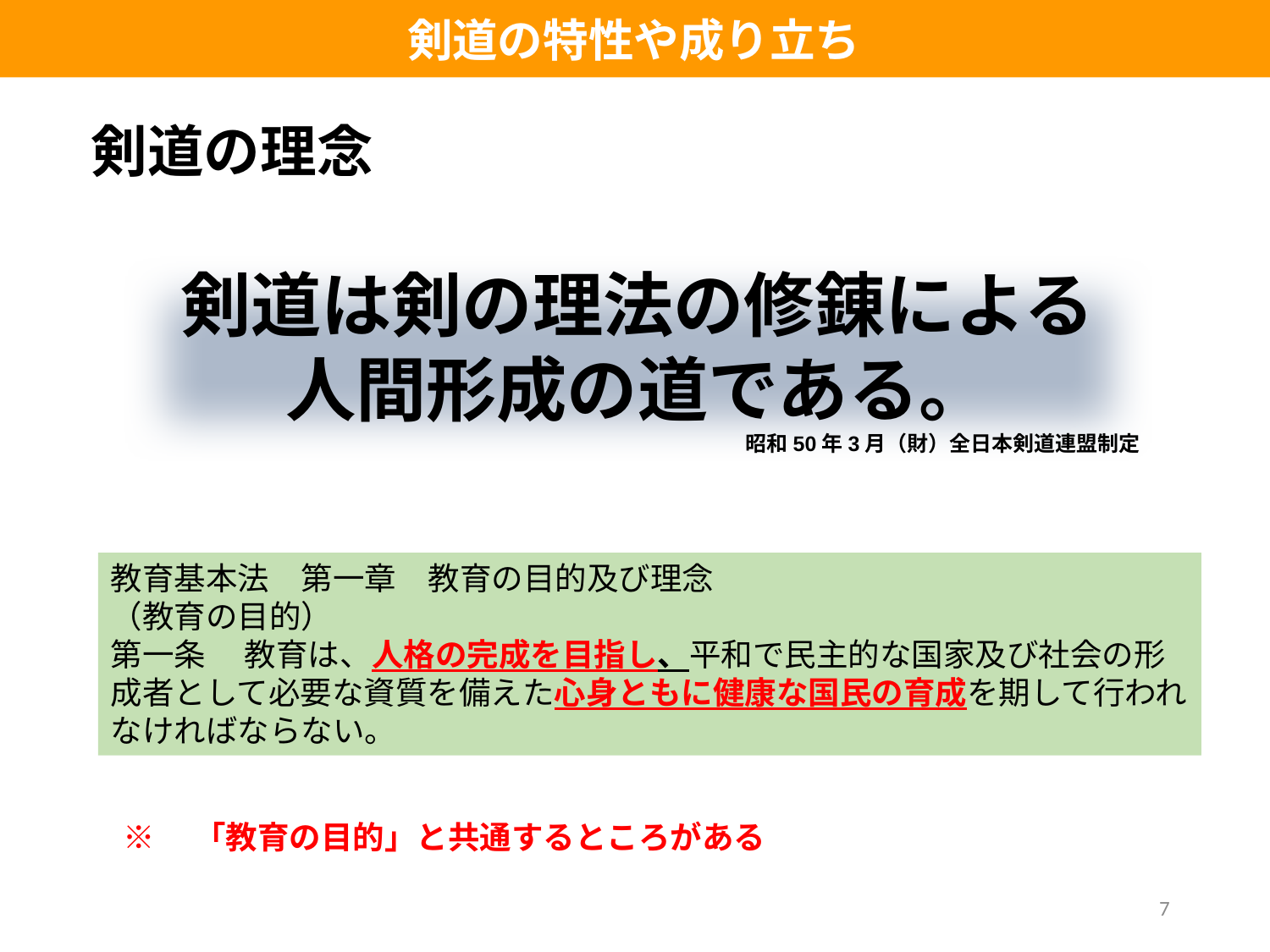

剣道の特性や成り立ち

剣道の理念
剣道は剣の理法の修錬による
人間形成の道である。
昭和50年3月（財）全日本剣道連盟制定
教育基本法　第一章　教育の目的及び理念
（教育の目的）
第一条 　教育は、人格の完成を目指し、平和で民主的な国家及び社会の形成者として必要な資質を備えた心身ともに健康な国民の育成を期して行われなければならない。
※　「教育の目的」と共通するところがある
7